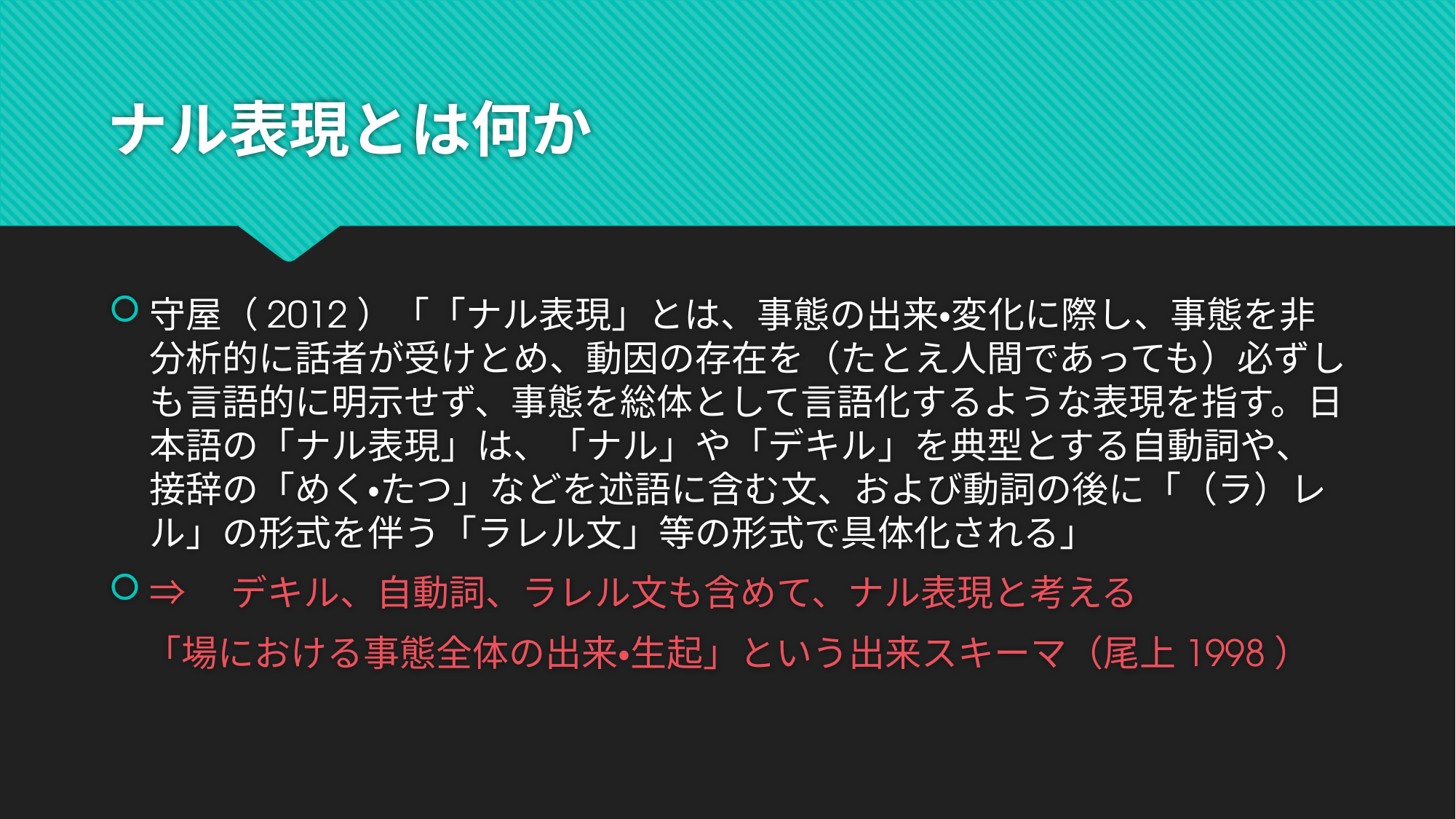

# ナル表現とは何か
守屋（2012）「「ナル表現」とは、事態の出来・変化に際し、事態を非分析的に話者が受けとめ、動因の存在を（たとえ人間であっても）必ずしも言語的に明示せず、事態を総体として言語化するような表現を指す。日本語の「ナル表現」は、「ナル」や「デキル」を典型とする自動詞や、接辞の「めく・たつ」などを述語に含む文、および動詞の後に「（ラ）レル」の形式を伴う「ラレル文」等の形式で具体化される」
⇒　デキル、自動詞、ラレル文も含めて、ナル表現と考える
　「場における事態全体の出来・生起」という出来スキーマ（尾上1998）